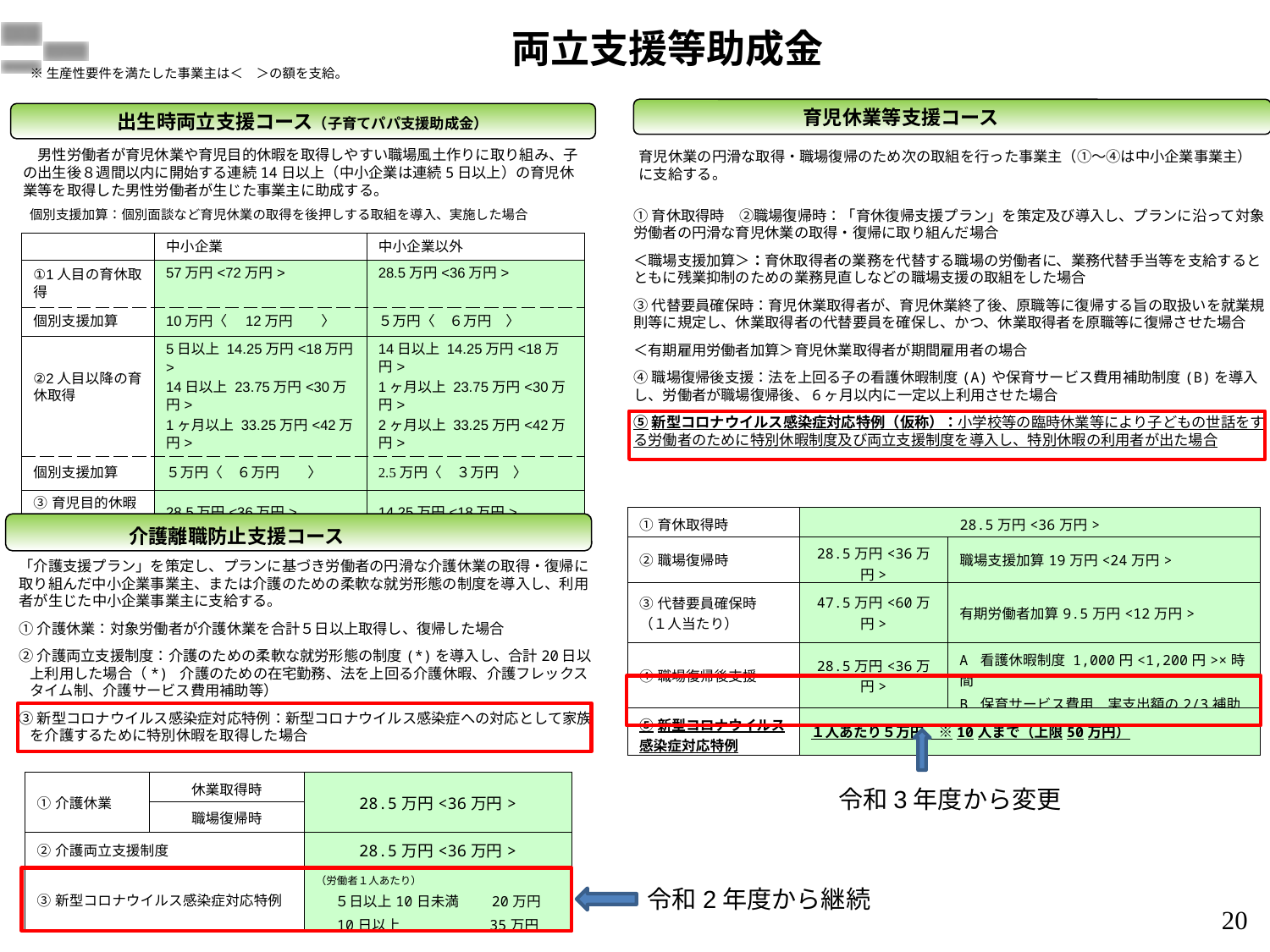

両立支援等助成金
※生産性要件を満たした事業主は＜　＞の額を支給。
育児休業等支援コース
出生時両立支援コース（子育てパパ支援助成金）
　男性労働者が育児休業や育児目的休暇を取得しやすい職場風土作りに取り組み、子の出生後８週間以内に開始する連続14日以上（中小企業は連続5日以上）の育児休業等を取得した男性労働者が生じた事業主に助成する。
育児休業の円滑な取得・職場復帰のため次の取組を行った事業主（①～④は中小企業事業主）に支給する。
個別支援加算：個別面談など育児休業の取得を後押しする取組を導入、実施した場合
①育休取得時　②職場復帰時：「育休復帰支援プラン」を策定及び導入し、プランに沿って対象労働者の円滑な育児休業の取得・復帰に取り組んだ場合
＜職場支援加算＞：育休取得者の業務を代替する職場の労働者に、業務代替手当等を支給するとともに残業抑制のための業務見直しなどの職場支援の取組をした場合
③代替要員確保時：育児休業取得者が、育児休業終了後、原職等に復帰する旨の取扱いを就業規則等に規定し、休業取得者の代替要員を確保し、かつ、休業取得者を原職等に復帰させた場合
＜有期雇用労働者加算＞育児休業取得者が期間雇用者の場合
④職場復帰後支援：法を上回る子の看護休暇制度(A)や保育サービス費用補助制度(B)を導入し、労働者が職場復帰後、6ヶ月以内に一定以上利用させた場合
⑤新型コロナウイルス感染症対応特例（仮称）：小学校等の臨時休業等により子どもの世話をする労働者のために特別休暇制度及び両立支援制度を導入し、特別休暇の利用者が出た場合
|  | 中小企業 | 中小企業以外 |
| --- | --- | --- |
| ①1人目の育休取得 | 57万円<72万円> | 28.5万円<36万円> |
| 個別支援加算 | 10万円〈　12万円　　〉 | ５万円〈　６万円　〉 |
| ②2人目以降の育休取得 | 5日以上 14.25万円<18万円> 14日以上 23.75万円<30万円> 1ヶ月以上 33.25万円<42万円> | 14日以上 14.25万円<18万円> 1ヶ月以上 23.75万円<30万円> 2ヶ月以上 33.25万円<42万円> |
| 個別支援加算 | ５万円〈　６万円　　〉 | 2.5万円〈　３万円　〉 |
| ③育児目的休暇の導入・利用 | 28.5万円<36万円> | 14.25万円<18万円> |

| ①育休取得時 | 28.5万円<36万円> |  |
| --- | --- | --- |
| ②職場復帰時 | 28.5万円<36万円> | 職場支援加算19万円<24万円> |
| ③代替要員確保時 （１人当たり） | 47.5万円<60万円> | 有期労働者加算9.5万円<12万円> |
| ④職場復帰後支援 | 28.5万円<36万円> | A 看護休暇制度 1,000円<1,200円>×時間 B 保育サービス費用　実支出額の2/3補助 |
| ⑤新型コロナウイルス感染症対応特例 | １人あたり５万円　※10人まで（上限50万円） |  |
　介護離職防止支援コース
「介護支援プラン」を策定し、プランに基づき労働者の円滑な介護休業の取得・復帰に取り組んだ中小企業事業主、または介護のための柔軟な就労形態の制度を導入し、利用者が生じた中小企業事業主に支給する。
①介護休業：対象労働者が介護休業を合計５日以上取得し、復帰した場合
②介護両立支援制度：介護のための柔軟な就労形態の制度(*)を導入し、合計20日以上利用した場合（*) 介護のための在宅勤務、法を上回る介護休暇、介護フレックスタイム制、介護サービス費用補助等）
③新型コロナウイルス感染症対応特例：新型コロナウイルス感染症への対応として家族を介護するために特別休暇を取得した場合

| ①介護休業 | 休業取得時 | 28.5万円<36万円> |
| --- | --- | --- |
|  | 職場復帰時 |  |
| ②介護両立支援制度 |  | 28.5万円<36万円> |
| ③新型コロナウイルス感染症対応特例 |  | （労働者１人あたり） ５日以上10日未満　　20万円 10日以上　　　　　　35万円 |
令和3年度から変更

令和2年度から継続
20